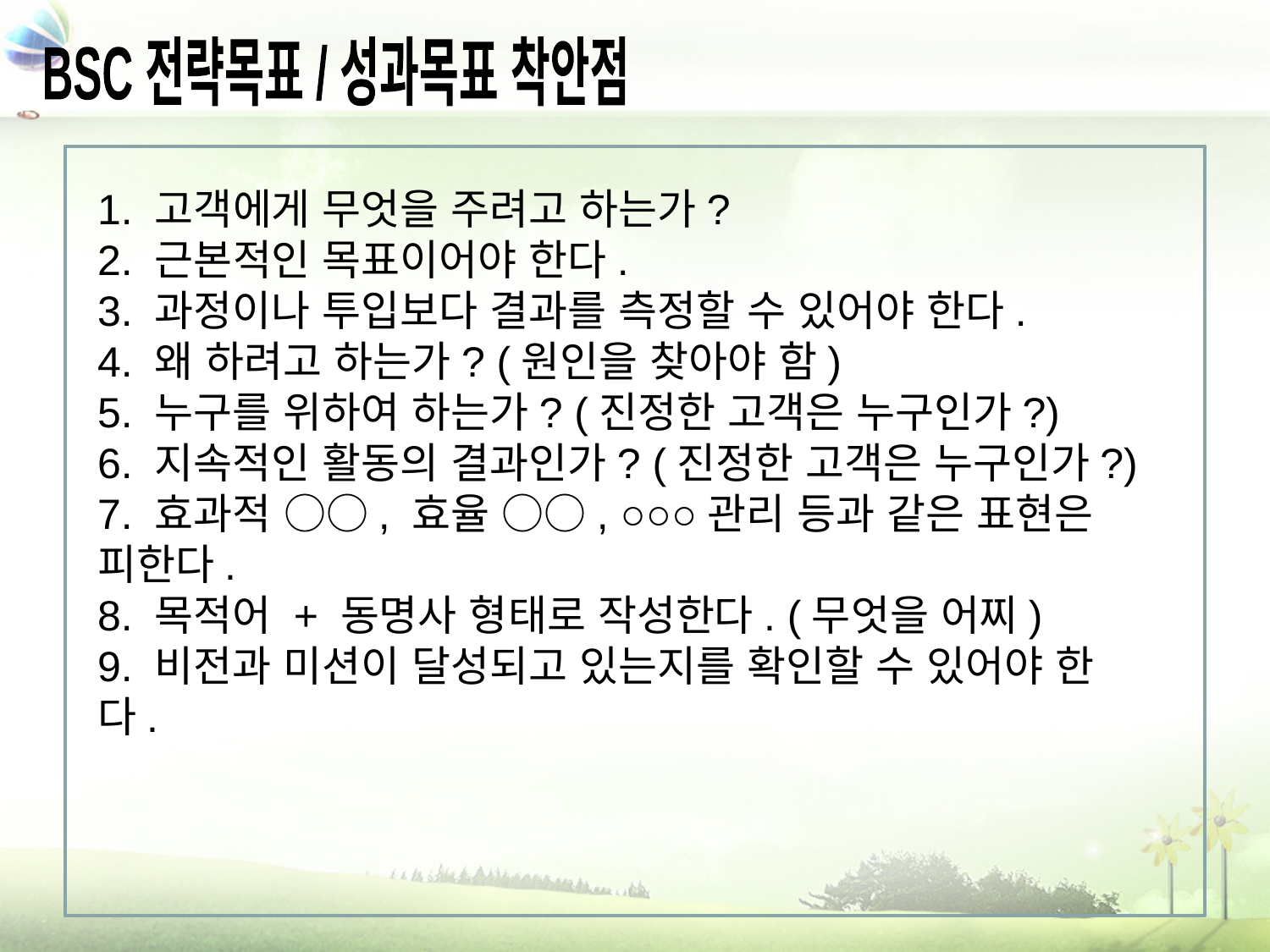

BSC 전략목표 / 성과목표 착안점

1. 고객에게 무엇을 주려고 하는가?
2. 근본적인 목표이어야 한다.
3. 과정이나 투입보다 결과를 측정할 수 있어야 한다.
4. 왜 하려고 하는가? (원인을 찾아야 함)
5. 누구를 위하여 하는가? (진정한 고객은 누구인가?)
6. 지속적인 활동의 결과인가? (진정한 고객은 누구인가?)
7. 효과적 ○○, 효율 ○○, ○○○관리 등과 같은 표현은 피한다.
8. 목적어 + 동명사 형태로 작성한다. (무엇을 어찌)
9. 비전과 미션이 달성되고 있는지를 확인할 수 있어야 한다.